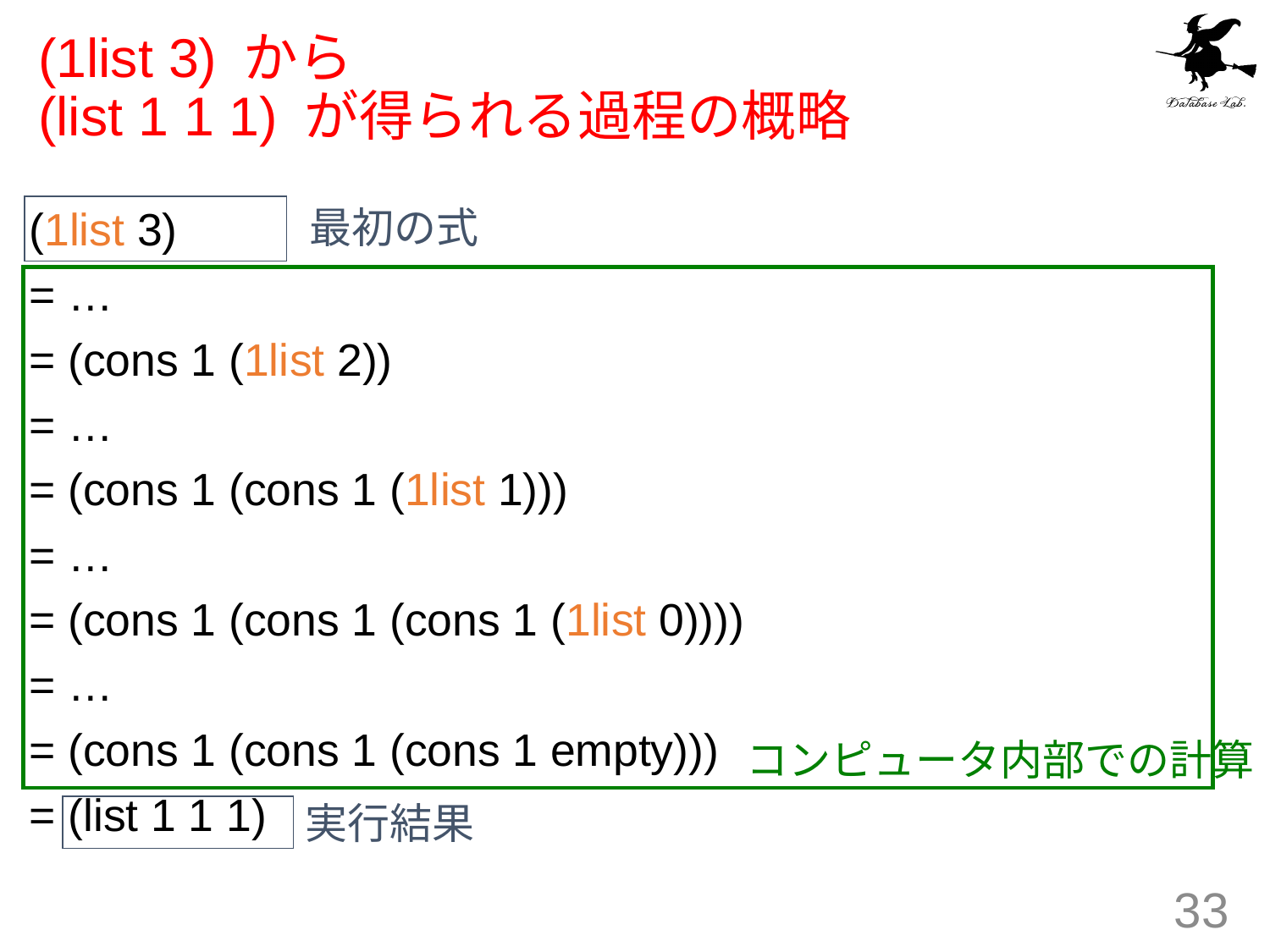

# (1list 3) から (list 1 1 1) が得られる過程の概略
最初の式

(1list 3)
= …
= (cons 1 (1list 2))
= …
= (cons 1 (cons 1 (1list 1)))
= …
= (cons 1 (cons 1 (cons 1 (1list 0))))
= …
= (cons 1 (cons 1 (cons 1 empty)))
= (list 1 1 1)

コンピュータ内部での計算
実行結果

33